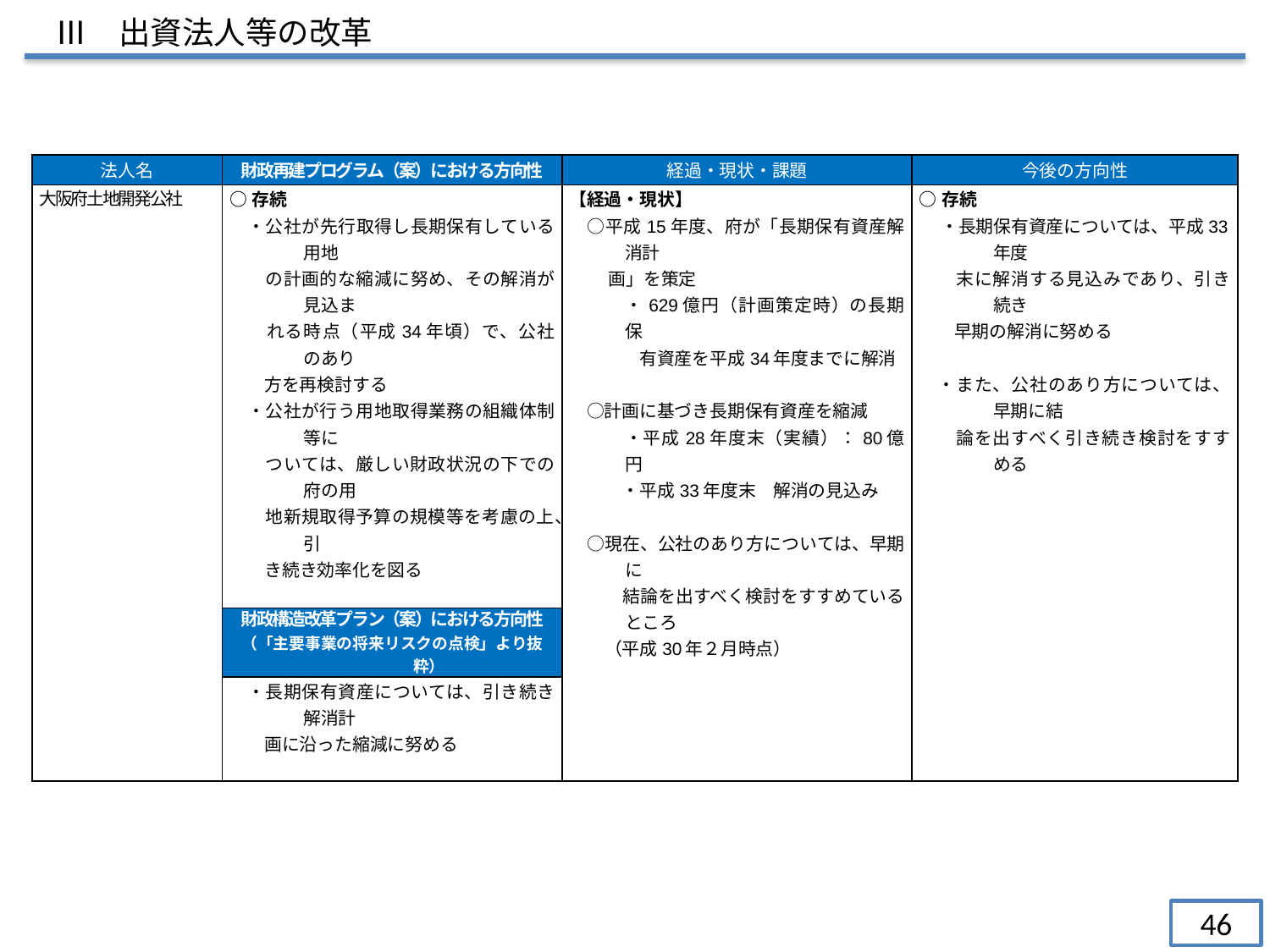

Ⅲ　出資法人等の改革
| 法人名 | 財政再建プログラム（案）における方向性 | 経過・現状・課題 | 今後の方向性 |
| --- | --- | --- | --- |
| 大阪府土地開発公社 | ○存続 　・公社が先行取得し長期保有している用地 　　の計画的な縮減に努め、その解消が見込ま 　　れる時点（平成34年頃）で、公社のあり 　　方を再検討する 　・公社が行う用地取得業務の組織体制等に 　　ついては、厳しい財政状況の下での府の用 　　地新規取得予算の規模等を考慮の上、引 　　き続き効率化を図る | 【経過・現状】 　○平成15年度、府が「長期保有資産解消計 　　 画」を策定 　　　・629億円（計画策定時）の長期保 　　　　有資産を平成34年度までに解消 　○計画に基づき長期保有資産を縮減 　　　・平成28年度末（実績）：80億円 　　　・平成33年度末　解消の見込み 　○現在、公社のあり方については、早期に 　　　結論を出すべく検討をすすめているところ 　　（平成30年２月時点） | ○存続 　 ・長期保有資産については、平成33年度 　　末に解消する見込みであり、引き続き 　　早期の解消に努める 　・また、公社のあり方については、早期に結 　　論を出すべく引き続き検討をすすめる |
|  | 財政構造改革プラン（案）における方向性 （「主要事業の将来リスクの点検」より抜粋） |  |  |
|  | ・長期保有資産については、引き続き解消計 　　画に沿った縮減に努める |  |  |
46